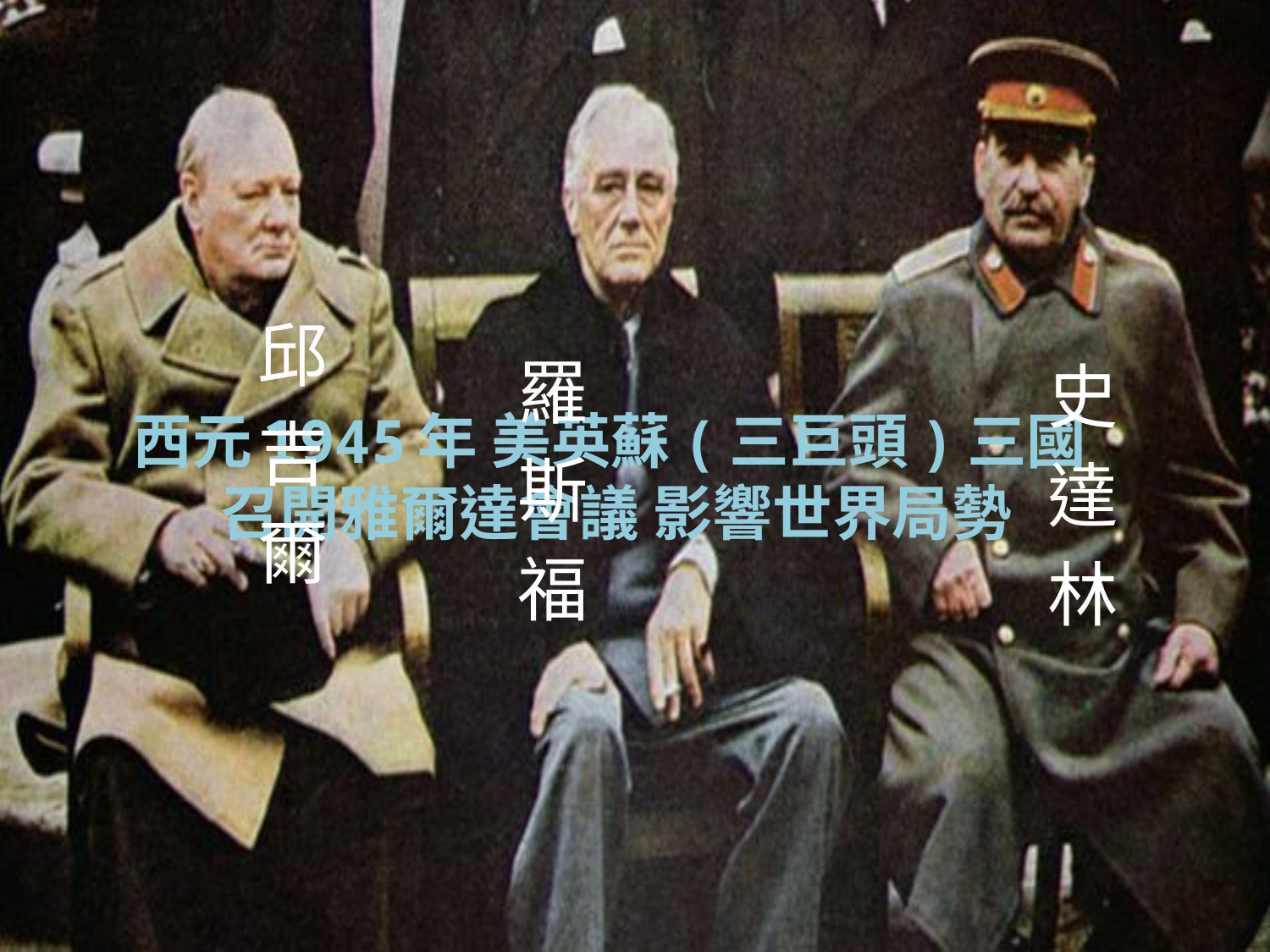

邱
吉
爾
羅
斯
福
史
達
林
# 西元1945年 美英蘇(三巨頭)三國 召開雅爾達會議 影響世界局勢